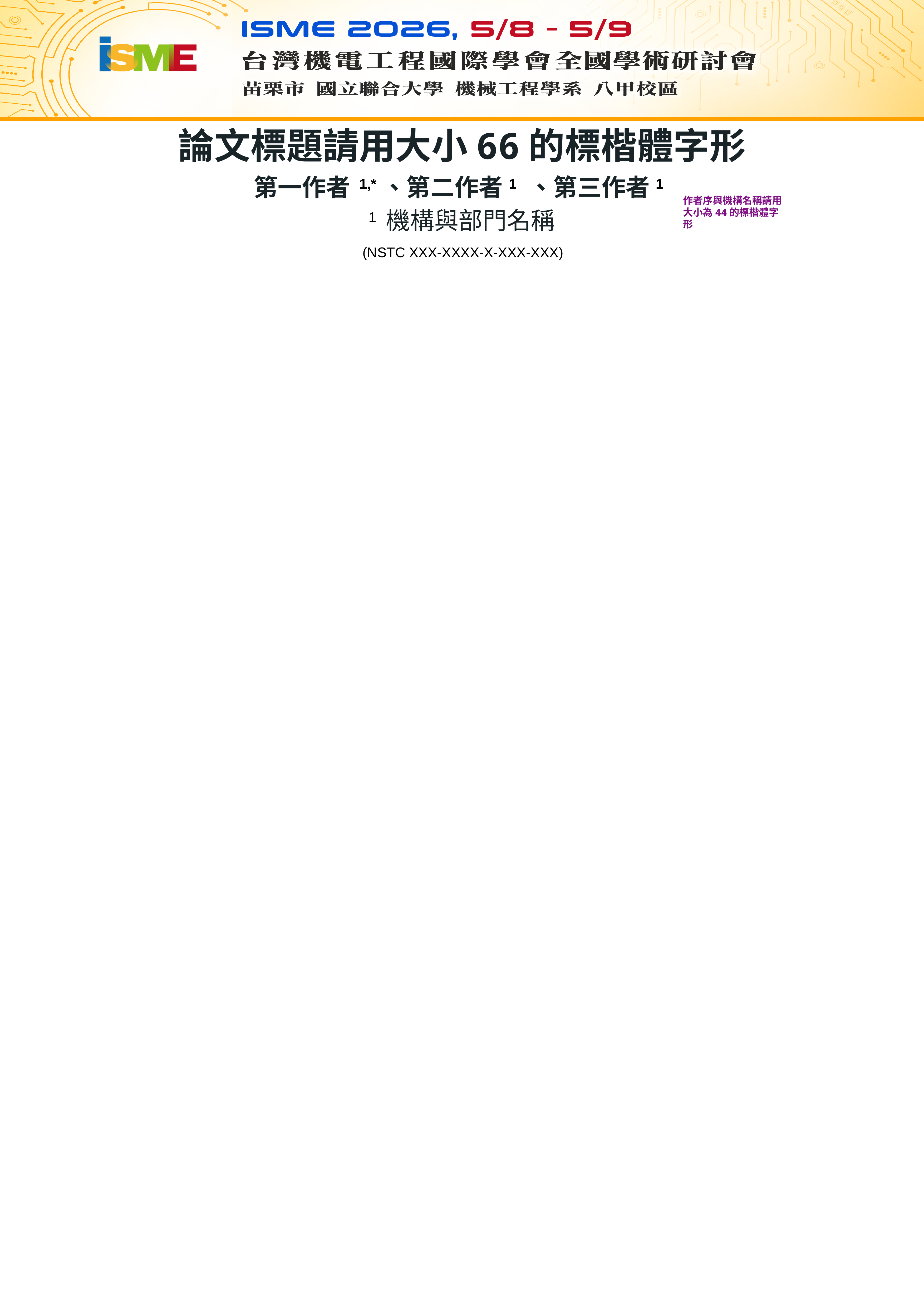

論文標題請用大小66的標楷體字形
第一作者 1,*、第二作者1 、第三作者1
作者序與機構名稱請用大小為44的標楷體字形
1 機構與部門名稱
(NSTC XXX-XXXX-X-XXX-XXX)